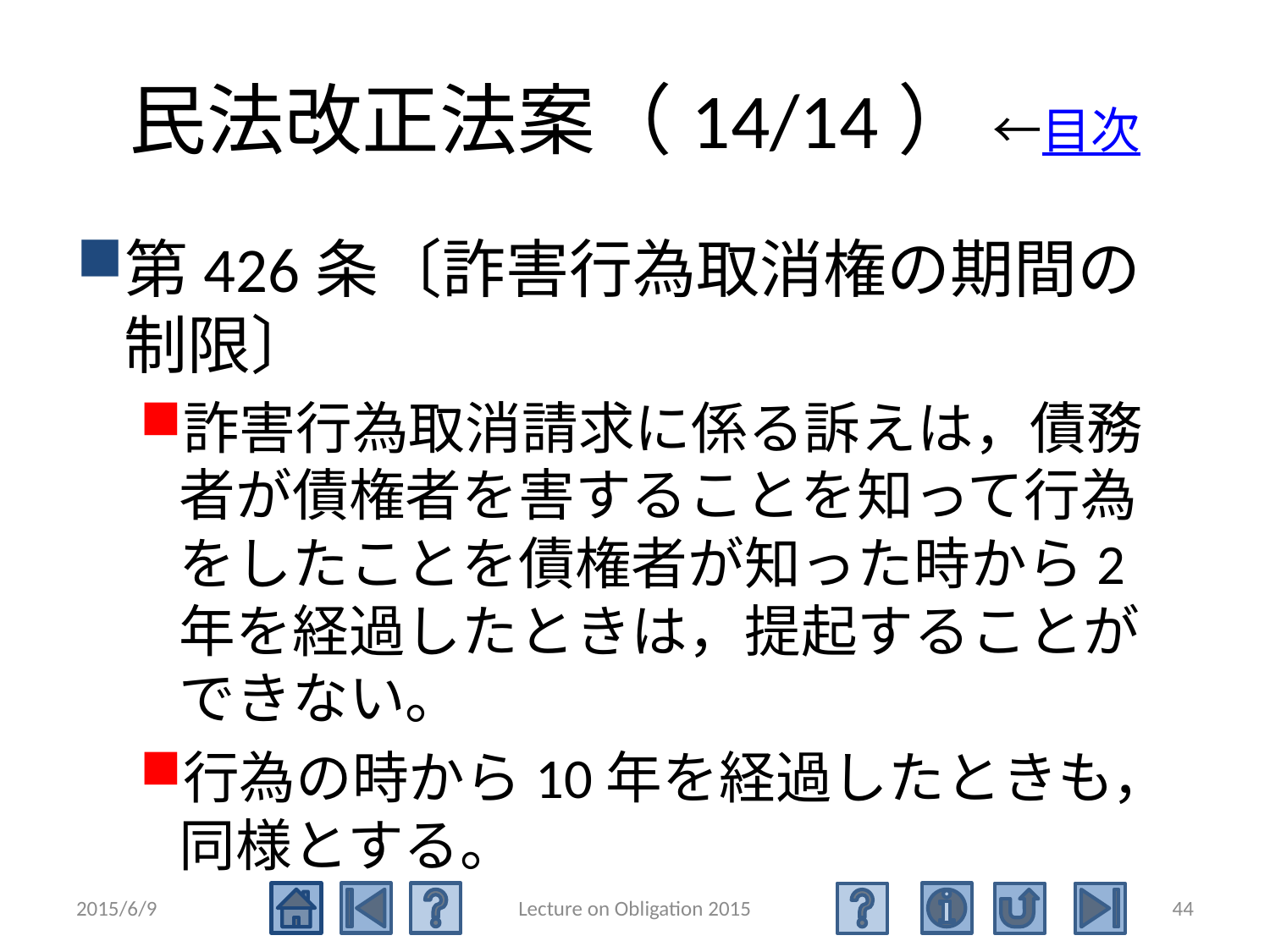

# 民法改正法案（14/14） ←目次
第426条〔詐害行為取消権の期間の制限〕
詐害行為取消請求に係る訴えは，債務者が債権者を害することを知って行為をしたことを債権者が知った時から2年を経過したときは，提起することができない。
行為の時から10年を経過したときも，同様とする。
2015/6/9
Lecture on Obligation 2015
44